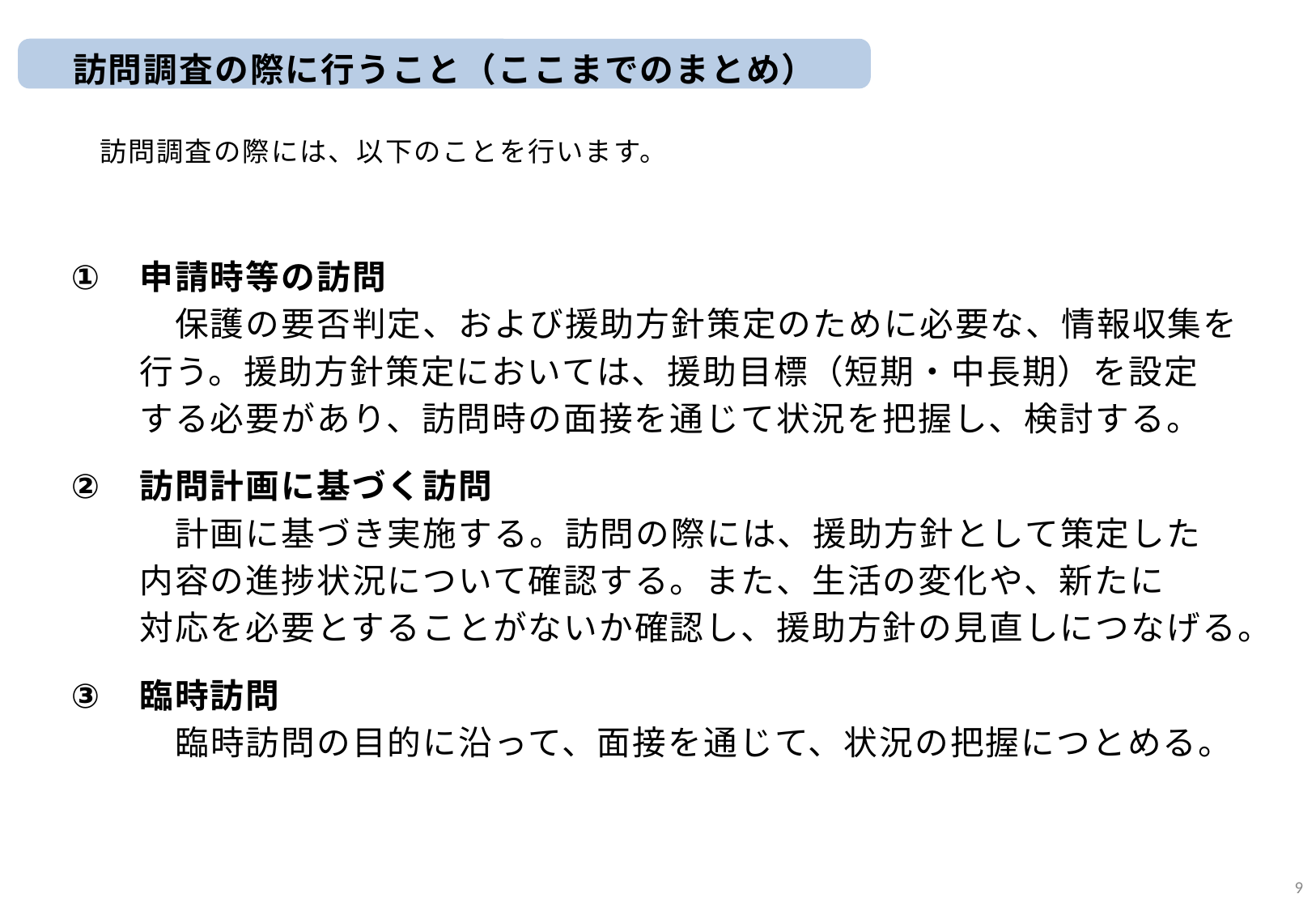

訪問調査の際に行うこと（ここまでのまとめ）
　訪問調査の際には、以下のことを行います。
申請時等の訪問
　保護の要否判定、および援助方針策定のために必要な、情報収集を
行う。援助方針策定においては、援助目標（短期・中長期）を設定
する必要があり、訪問時の面接を通じて状況を把握し、検討する。
訪問計画に基づく訪問
　計画に基づき実施する。訪問の際には、援助方針として策定した
内容の進捗状況について確認する。また、生活の変化や、新たに
対応を必要とすることがないか確認し、援助方針の見直しにつなげる。
臨時訪問
　臨時訪問の目的に沿って、面接を通じて、状況の把握につとめる。
9